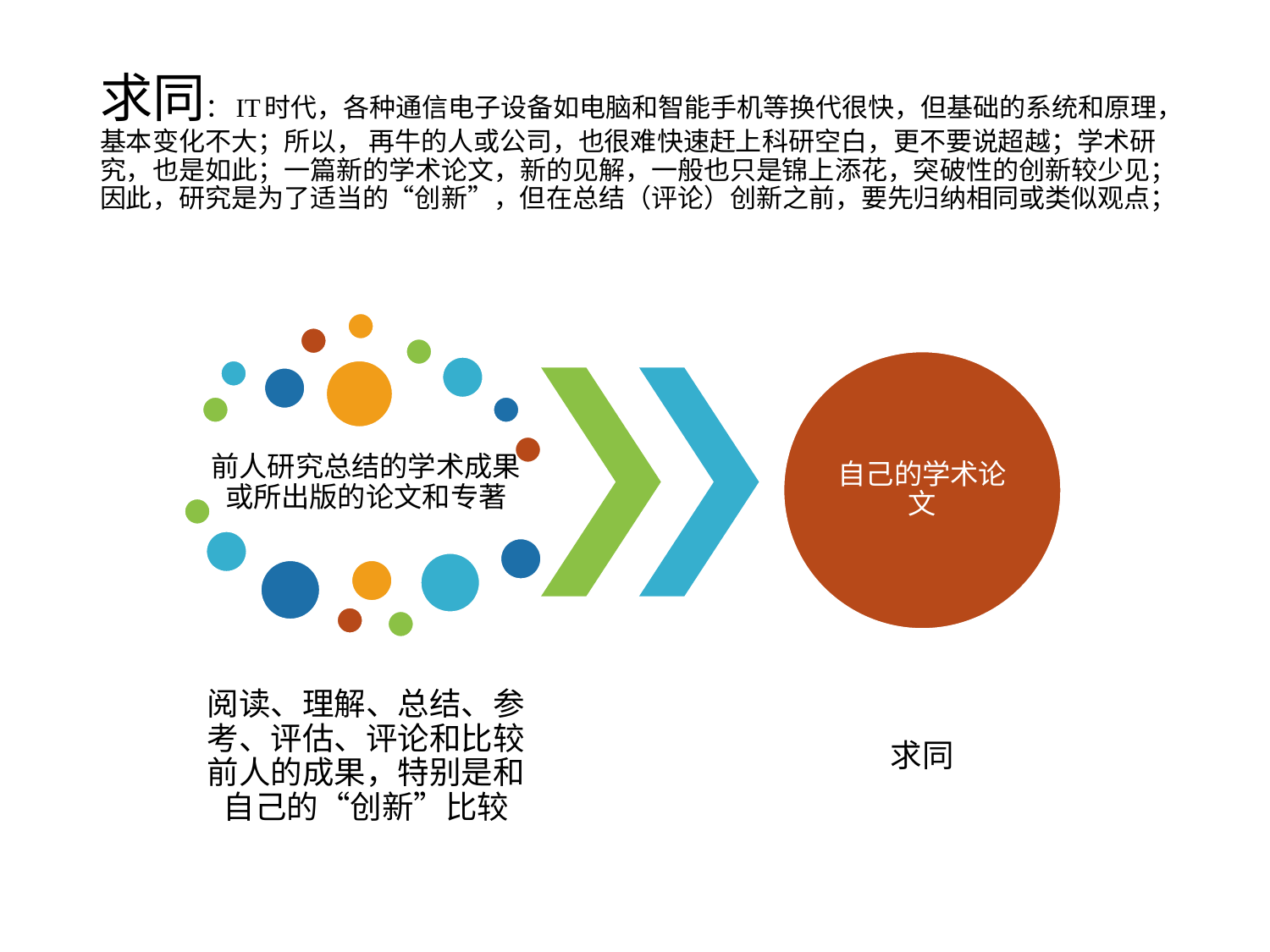

# 求同：IT时代，各种通信电子设备如电脑和智能手机等换代很快，但基础的系统和原理，基本变化不大；所以， 再牛的人或公司，也很难快速赶上科研空白，更不要说超越；学术研究，也是如此；一篇新的学术论文，新的见解，一般也只是锦上添花，突破性的创新较少见；因此，研究是为了适当的“创新”，但在总结（评论）创新之前，要先归纳相同或类似观点；
前人研究总结的学术成果或所出版的论文和专著
阅读、理解、总结、参考、评估、评论和比较前人的成果，特别是和自己的“创新”比较
自己的学术论文
求同